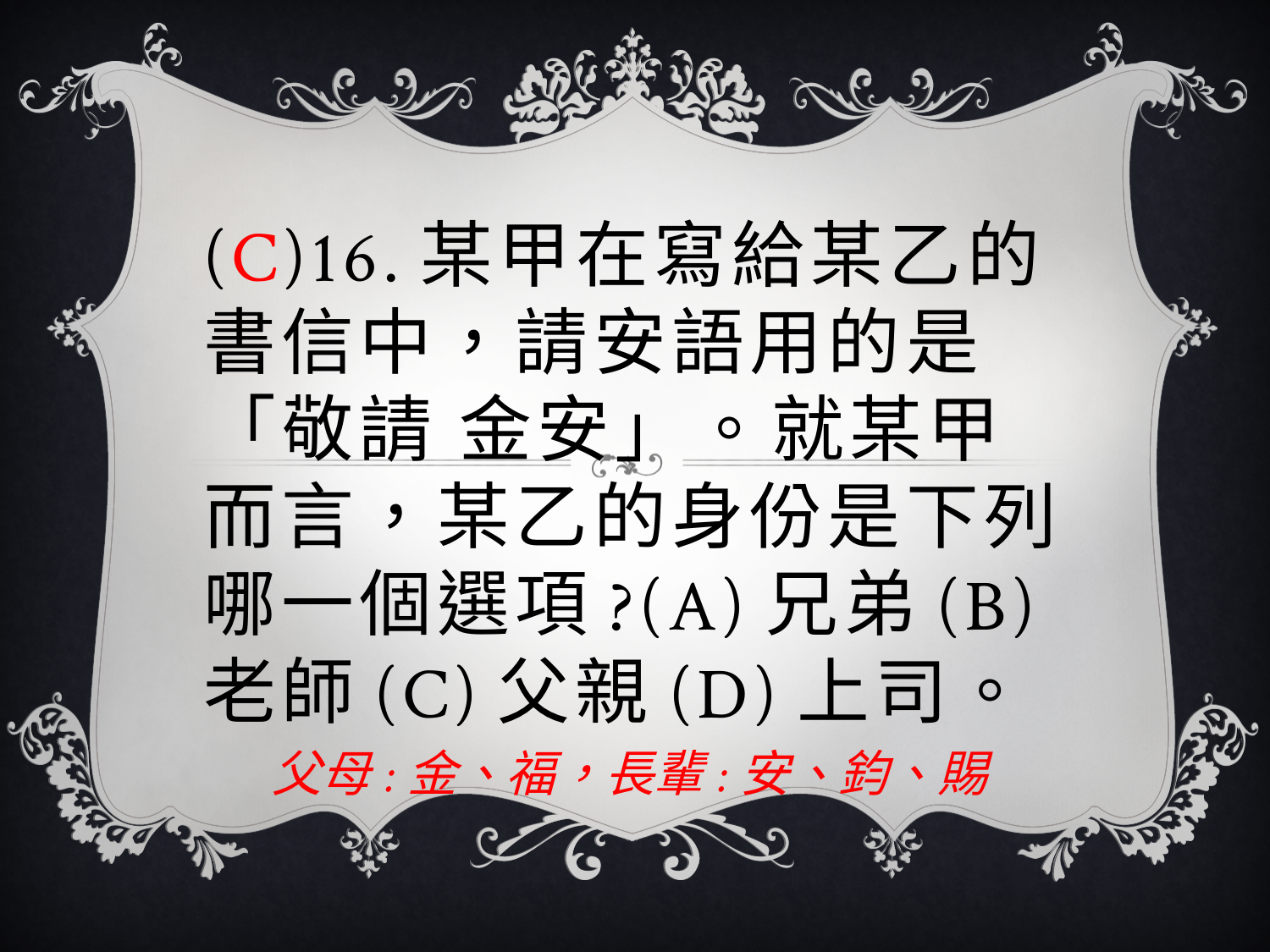

# (C)16.某甲在寫給某乙的書信中，請安語用的是「敬請 金安」。就某甲而言，某乙的身份是下列哪一個選項?(A)兄弟(B)老師(C)父親(D)上司。
父母:金、福，長輩:安、鈞、賜